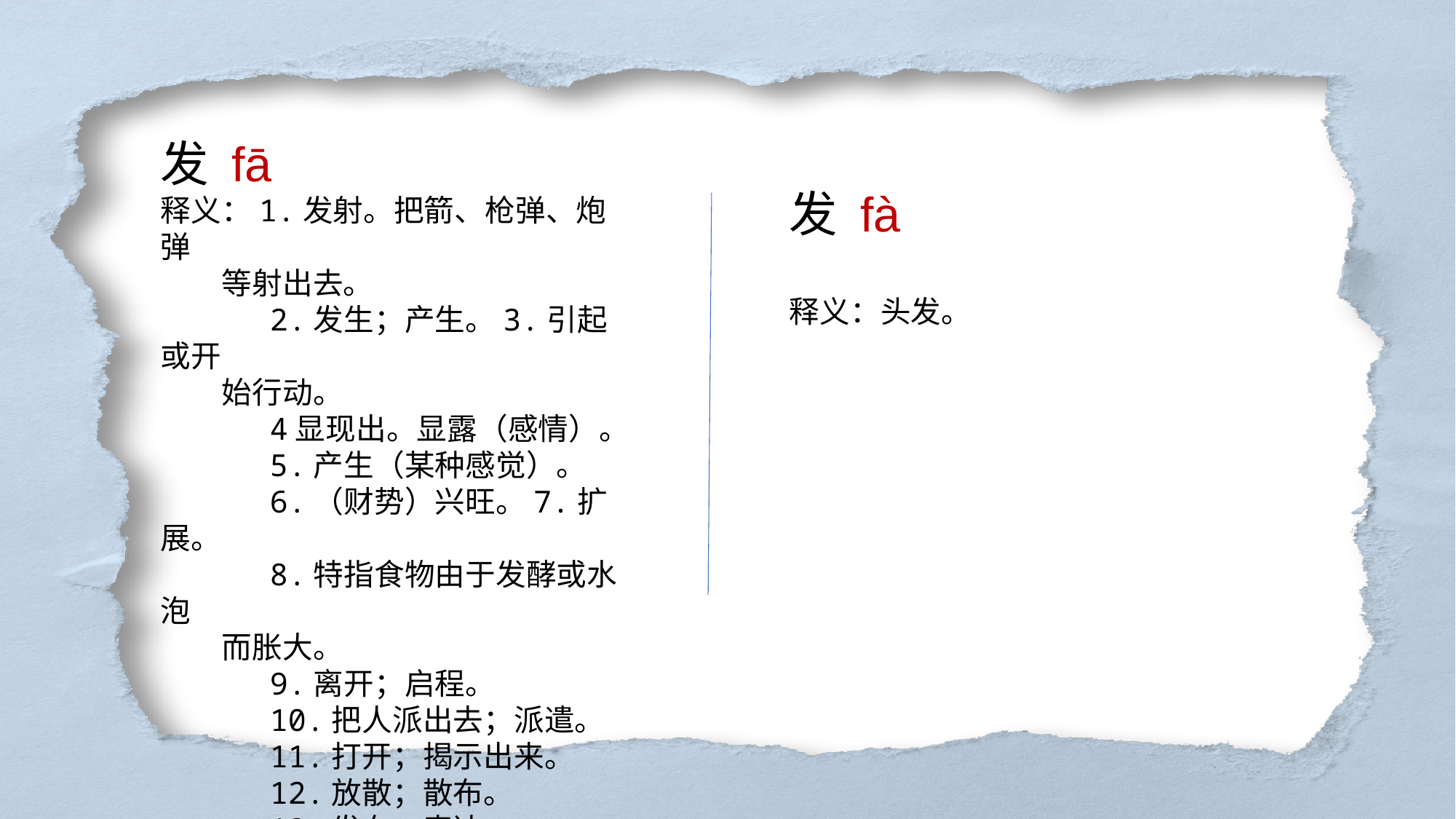

发 fā
释义：1.发射。把箭、枪弹、炮弹
        等射出去。
      2.发生；产生。3.引起或开
        始行动。
      4显现出。显露（感情）。
      5.产生（某种感觉）。
      6.（财势）兴旺。7.扩展。
      8.特指食物由于发酵或水泡
        而胀大。
      9.离开；启程。
      10.把人派出去；派遣。
      11.打开；揭示出来。
      12.放散；散布。
      13.发布；表达。
      14.把东西送出去。
发 fà

释义：头发。